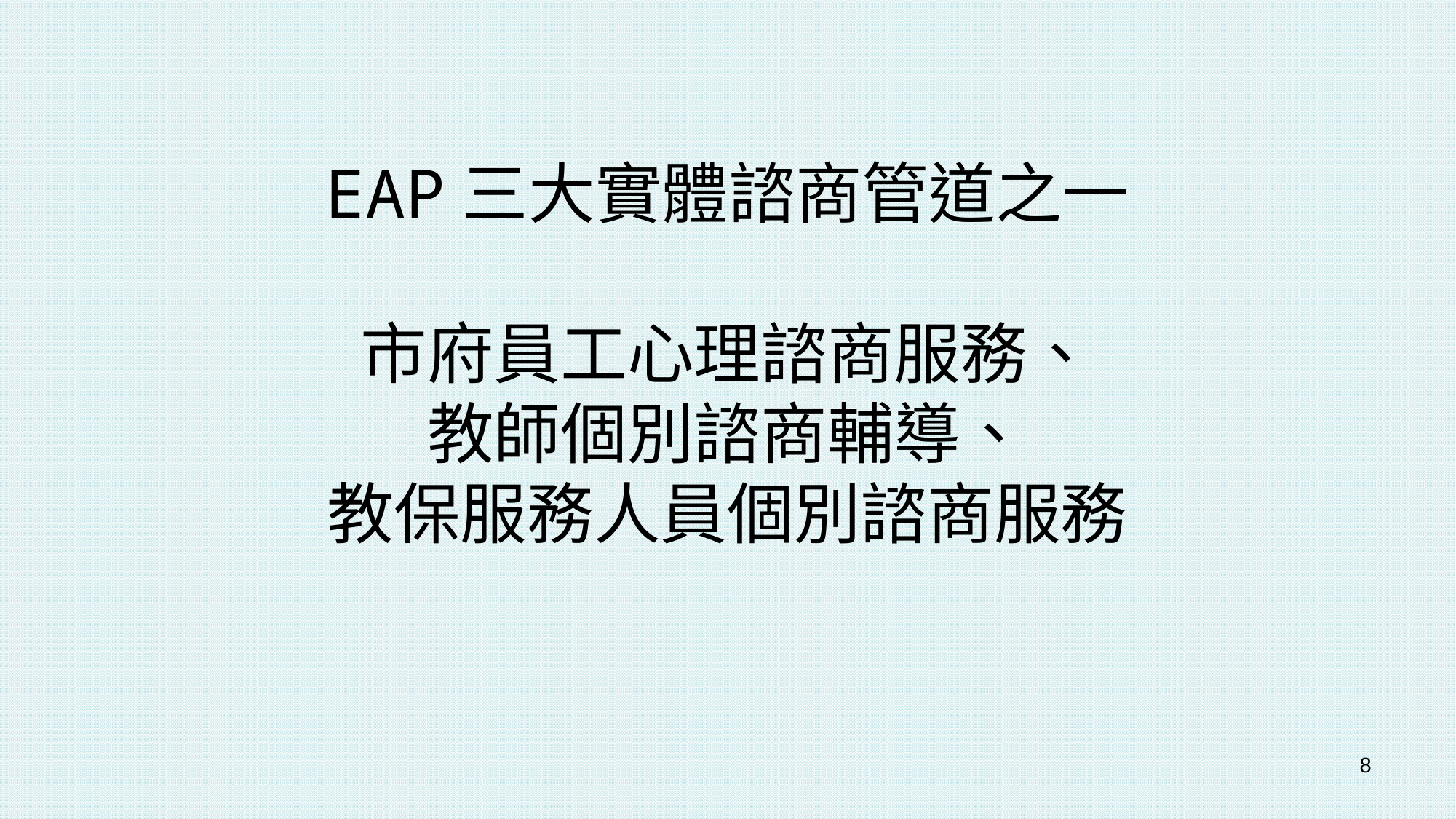

# EAP三大實體諮商管道之一 市府員工心理諮商服務、 教師個別諮商輔導、 教保服務人員個別諮商服務
8